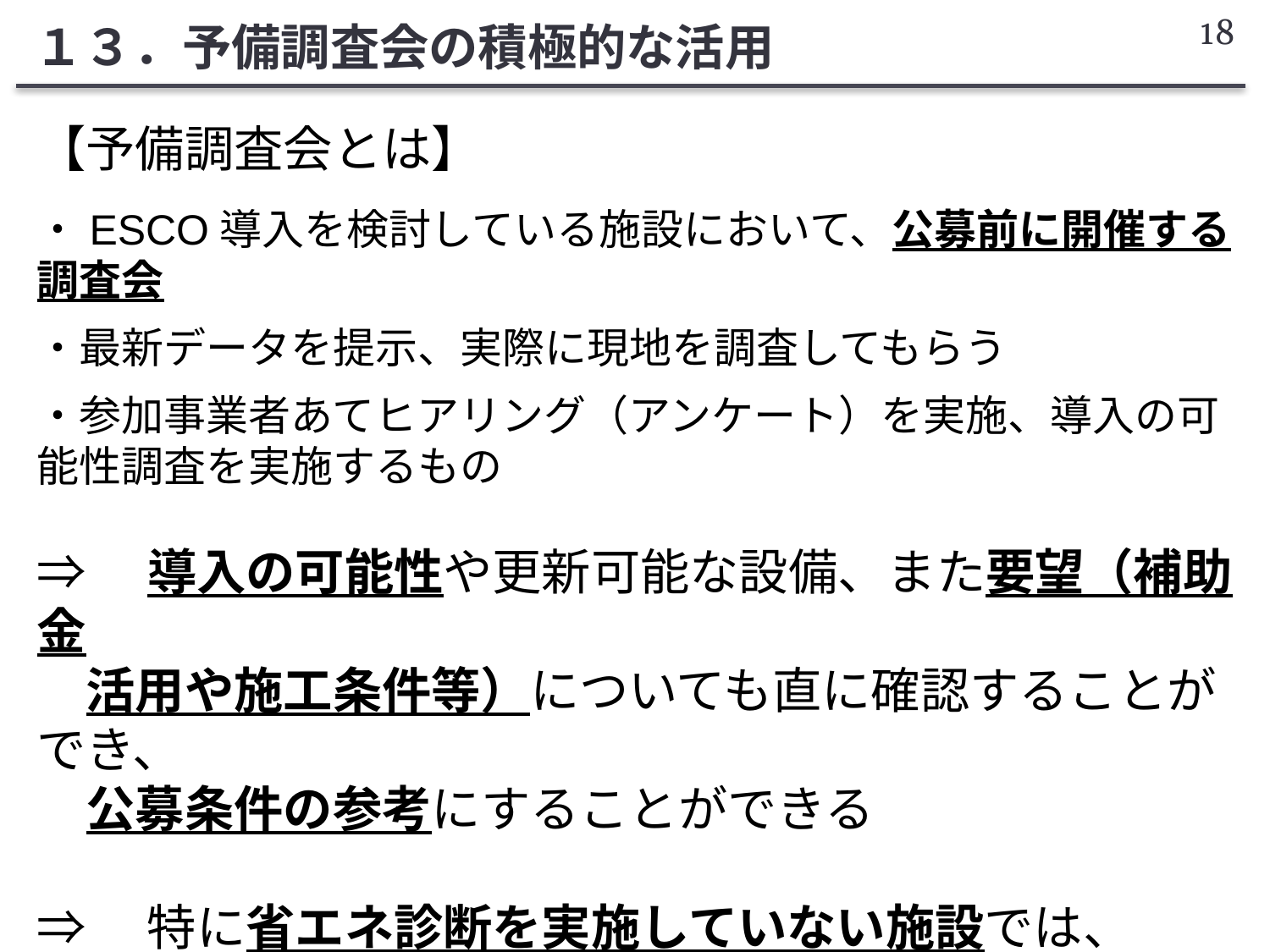

18
１３．予備調査会の積極的な活用
【予備調査会とは】

・ESCO導入を検討している施設において、公募前に開催する調査会

・最新データを提示、実際に現地を調査してもらう

・参加事業者あてヒアリング（アンケート）を実施、導入の可能性調査を実施するもの

⇒　導入の可能性や更新可能な設備、また要望（補助金
　活用や施工条件等）についても直に確認することができ、
　公募条件の参考にすることができる

⇒　特に省エネ診断を実施していない施設では、
　事業可能性についての直接的な判断材料になることから、
　大変有効な手法